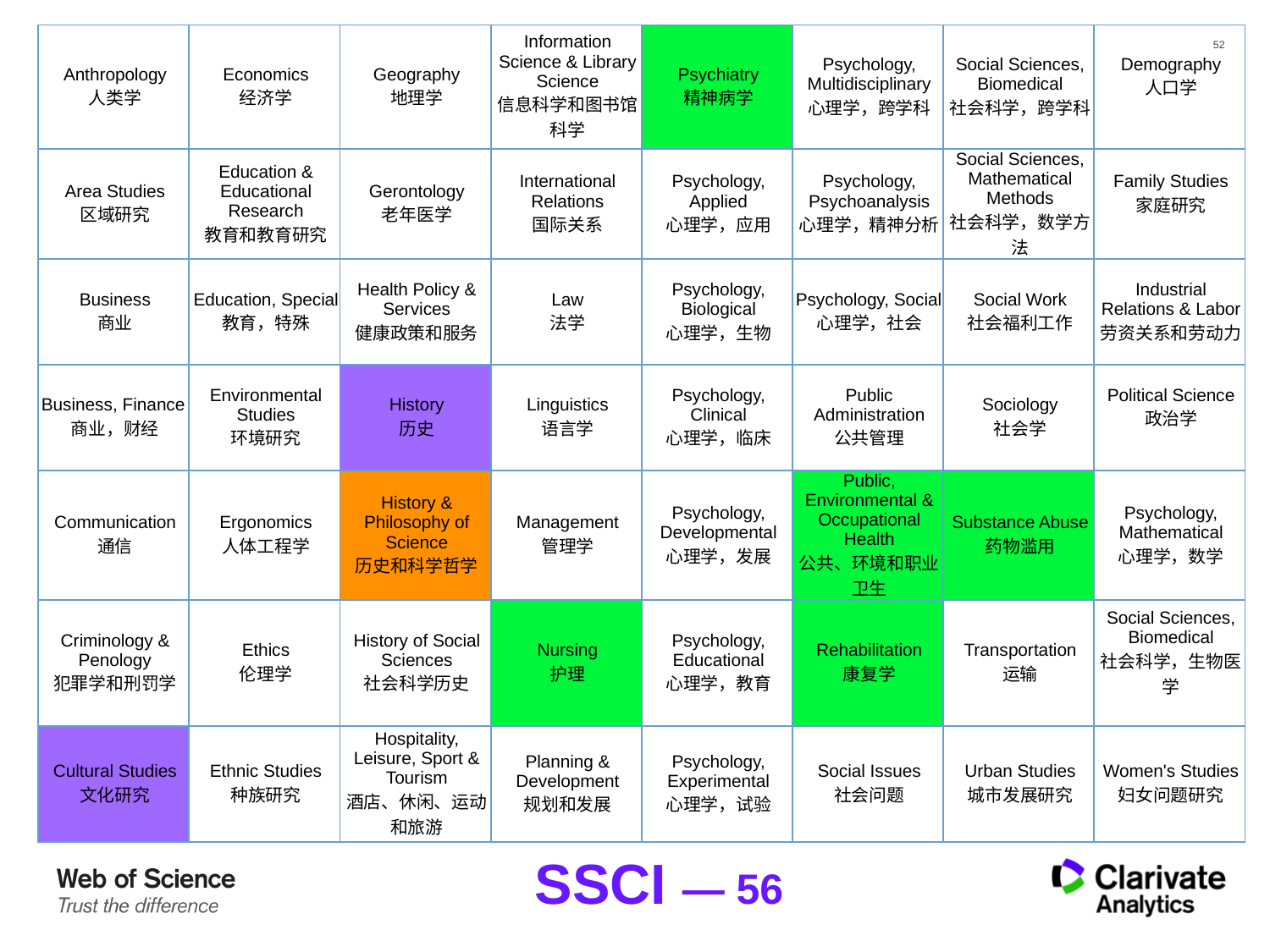

| Anthropology 人类学 | Economics 经济学 | Geography 地理学 | Information Science & Library Science 信息科学和图书馆科学 | Psychiatry 精神病学 | Psychology, Multidisciplinary 心理学，跨学科 | Social Sciences, Biomedical 社会科学，跨学科 | Demography 人口学 |
| --- | --- | --- | --- | --- | --- | --- | --- |
| Area Studies 区域研究 | Education & Educational Research 教育和教育研究 | Gerontology 老年医学 | International Relations 国际关系 | Psychology, Applied 心理学，应用 | Psychology, Psychoanalysis 心理学，精神分析 | Social Sciences, Mathematical Methods 社会科学，数学方法 | Family Studies 家庭研究 |
| Business 商业 | Education, Special 教育，特殊 | Health Policy & Services 健康政策和服务 | Law 法学 | Psychology, Biological 心理学，生物 | Psychology, Social心理学，社会 | Social Work 社会福利工作 | Industrial Relations & Labor 劳资关系和劳动力 |
| Business, Finance商业，财经 | Environmental Studies 环境研究 | History 历史 | Linguistics 语言学 | Psychology, Clinical 心理学，临床 | Public Administration 公共管理 | Sociology 社会学 | Political Science 政治学 |
| Communication 通信 | Ergonomics 人体工程学 | History & Philosophy of Science 历史和科学哲学 | Management 管理学 | Psychology, Developmental 心理学，发展 | Public, Environmental & Occupational Health 公共、环境和职业卫生 | Substance Abuse 药物滥用 | Psychology, Mathematical 心理学，数学 |
| Criminology & Penology 犯罪学和刑罚学 | Ethics 伦理学 | History of Social Sciences 社会科学历史 | Nursing 护理 | Psychology, Educational 心理学，教育 | Rehabilitation 康复学 | Transportation 运输 | Social Sciences, Biomedical 社会科学，生物医学 |
| Cultural Studies 文化研究 | Ethnic Studies 种族研究 | Hospitality, Leisure, Sport & Tourism 酒店、休闲、运动和旅游 | Planning & Development 规划和发展 | Psychology, Experimental 心理学，试验 | Social Issues 社会问题 | Urban Studies 城市发展研究 | Women's Studies 妇女问题研究 |
SSCI — 56